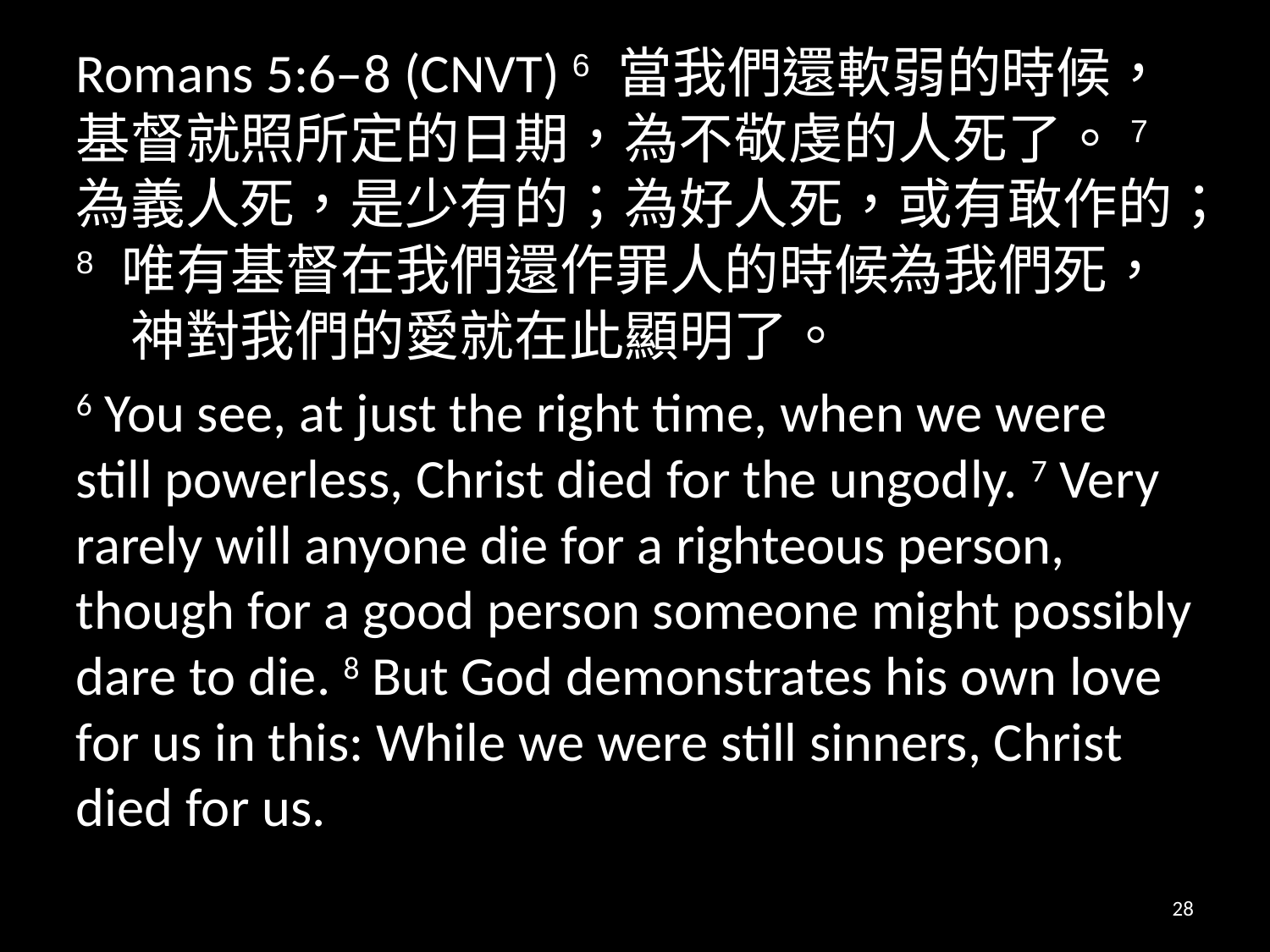

Romans 5:6–8 (CNVT) 6 當我們還軟弱的時候，基督就照所定的日期，為不敬虔的人死了。7 為義人死，是少有的；為好人死，或有敢作的；8 唯有基督在我們還作罪人的時候為我們死，　神對我們的愛就在此顯明了。
6 You see, at just the right time, when we were still powerless, Christ died for the ungodly. 7 Very rarely will anyone die for a righteous person, though for a good person someone might possibly dare to die. 8 But God demonstrates his own love for us in this: While we were still sinners, Christ died for us.

28